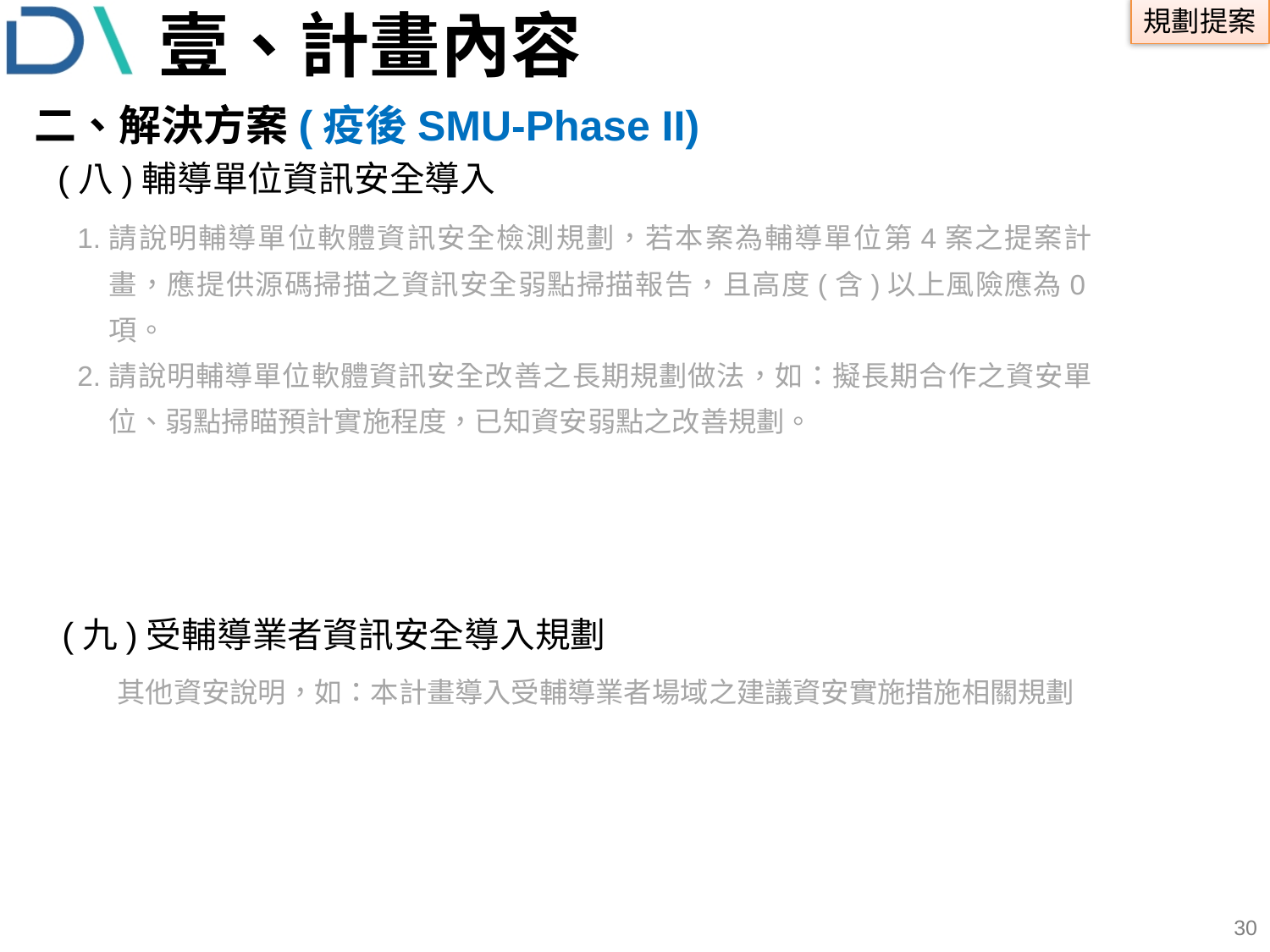

# 壹、計畫內容
 二、解決方案(疫後SMU-Phase II)
(八)輔導單位資訊安全導入
請說明輔導單位軟體資訊安全檢測規劃，若本案為輔導單位第4案之提案計畫，應提供源碼掃描之資訊安全弱點掃描報告，且高度(含)以上風險應為0項。
請說明輔導單位軟體資訊安全改善之長期規劃做法，如：擬長期合作之資安單位、弱點掃瞄預計實施程度，已知資安弱點之改善規劃。
(九)受輔導業者資訊安全導入規劃
其他資安說明，如：本計畫導入受輔導業者場域之建議資安實施措施相關規劃
30